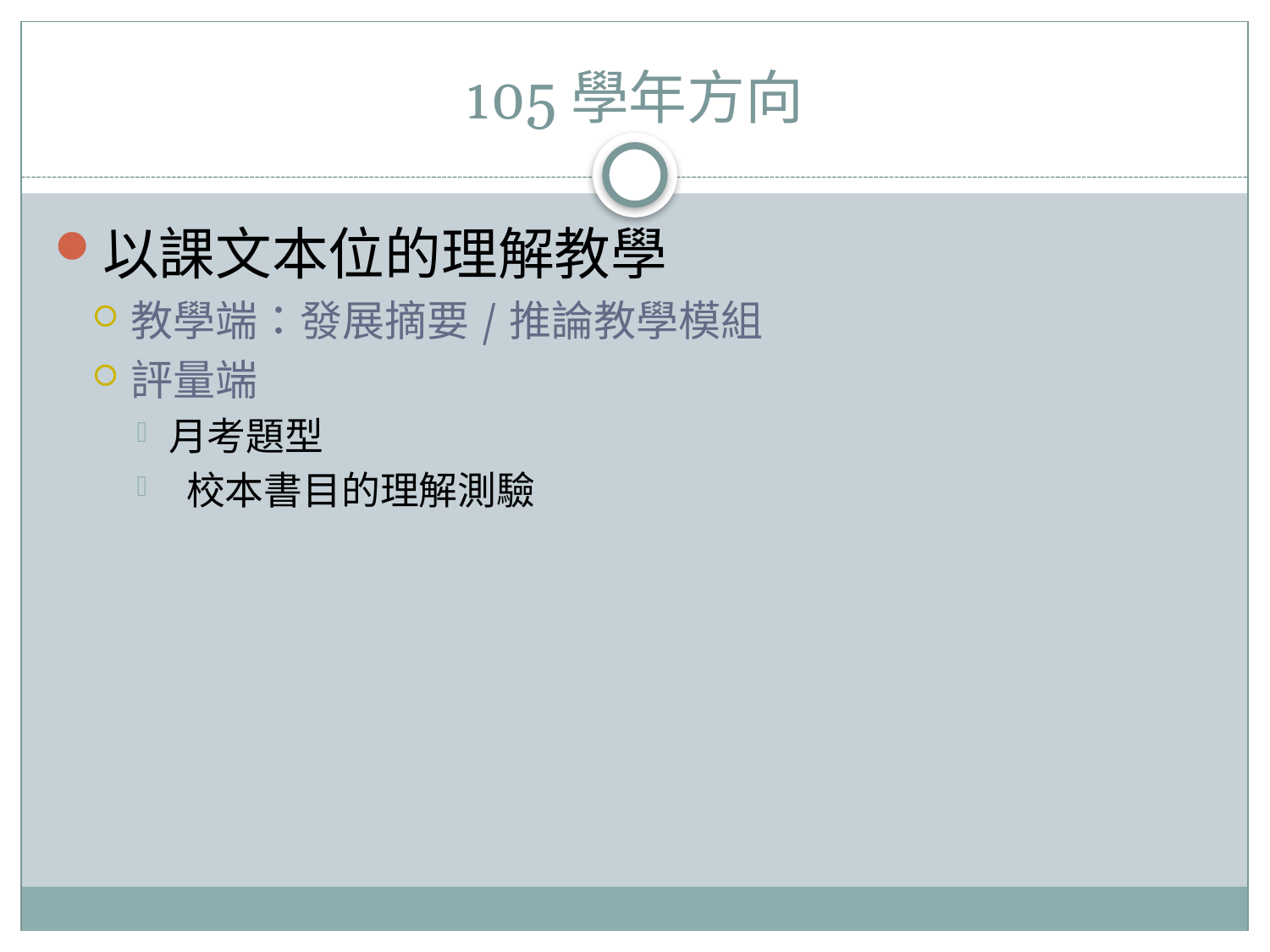

# 105學年方向
以課文本位的理解教學
教學端：發展摘要/推論教學模組
評量端
月考題型
 校本書目的理解測驗